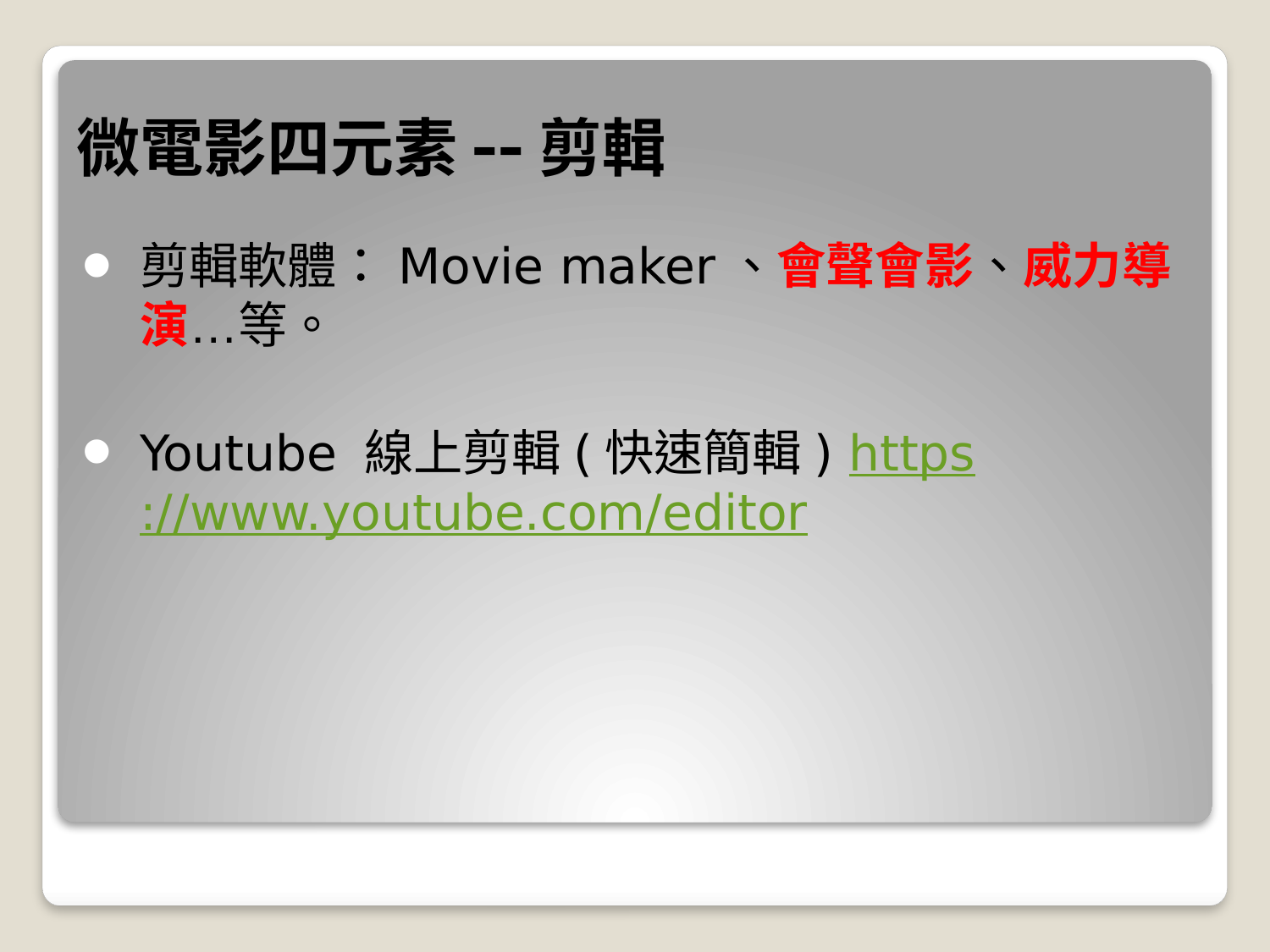

# 微電影四元素--剪輯
剪輯軟體：Movie maker、會聲會影、威力導演…等。

Youtube 線上剪輯(快速簡輯) https://www.youtube.com/editor